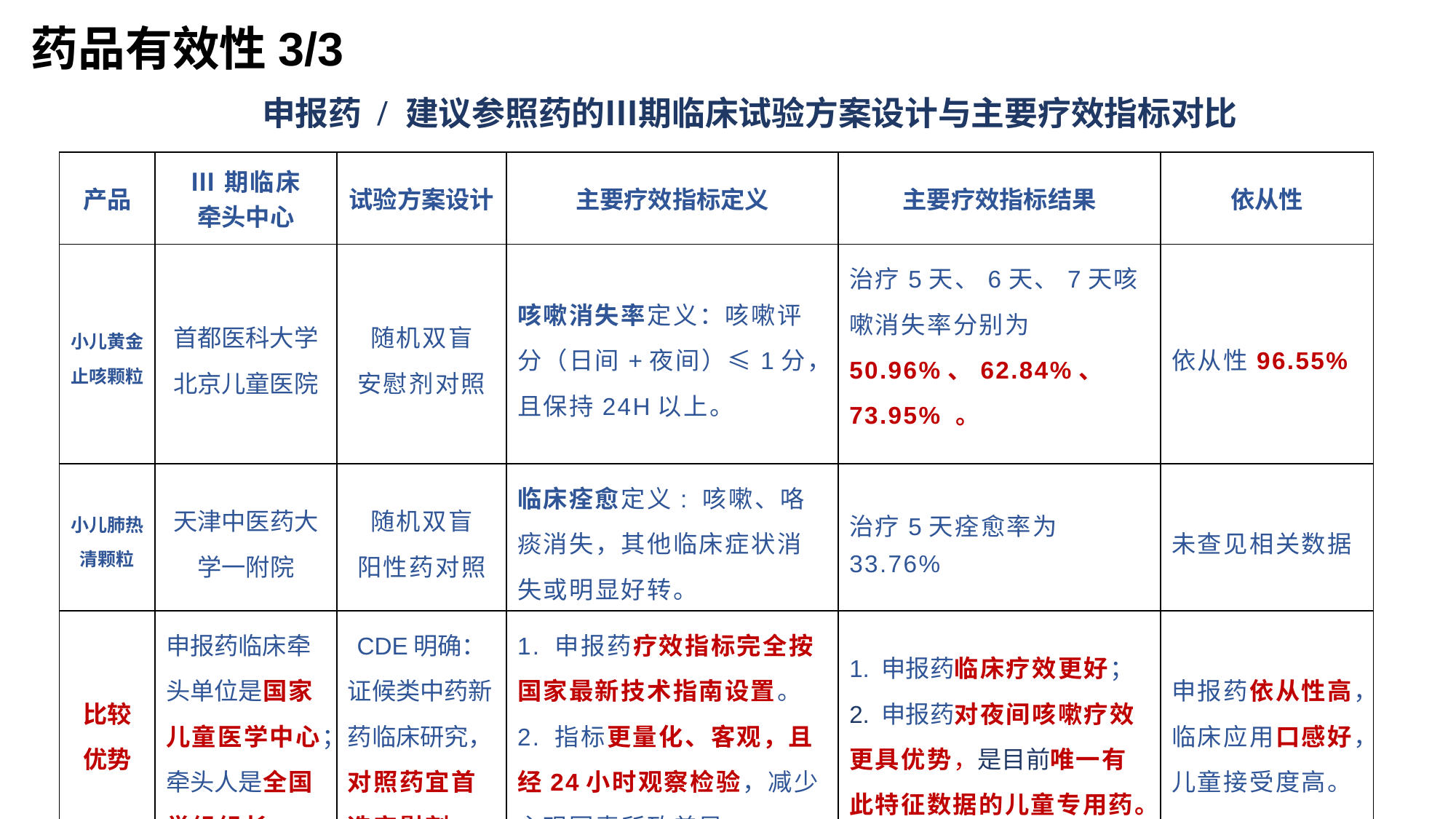

药品有效性3/3
 申报药 / 建议参照药的Ⅲ期临床试验方案设计与主要疗效指标对比
| 产品 | Ⅲ期临床 牵头中心 | 试验方案设计 | 主要疗效指标定义 | 主要疗效指标结果 | 依从性 |
| --- | --- | --- | --- | --- | --- |
| 小儿黄金 止咳颗粒 | 首都医科大学北京儿童医院 | 随机双盲 安慰剂对照 | 咳嗽消失率定义：咳嗽评分（日间+夜间）≤1分，且保持24H以上。 | 治疗5天、6天、7天咳嗽消失率分别为50.96%、62.84%、 73.95% 。 | 依从性96.55% |
| 小儿肺热 清颗粒 | 天津中医药大学一附院 | 随机双盲 阳性药对照 | 临床痊愈定义: 咳嗽、咯痰消失，其他临床症状消失或明显好转。 | 治疗5天痊愈率为33.76% | 未查见相关数据 |
| 比较 优势 | 申报药临床牵头单位是国家儿童医学中心；牵头人是全国学组组长； | CDE明确： 证候类中药新药临床研究，对照药宜首选安慰剂。 | 1. 申报药疗效指标完全按国家最新技术指南设置。 2. 指标更量化、客观，且经24小时观察检验，减少主观因素所致差异。 | 1. 申报药临床疗效更好； 2. 申报药对夜间咳嗽疗效更具优势，是目前唯一有此特征数据的儿童专用药。 | 申报药依从性高，临床应用口感好，儿童接受度高。 |